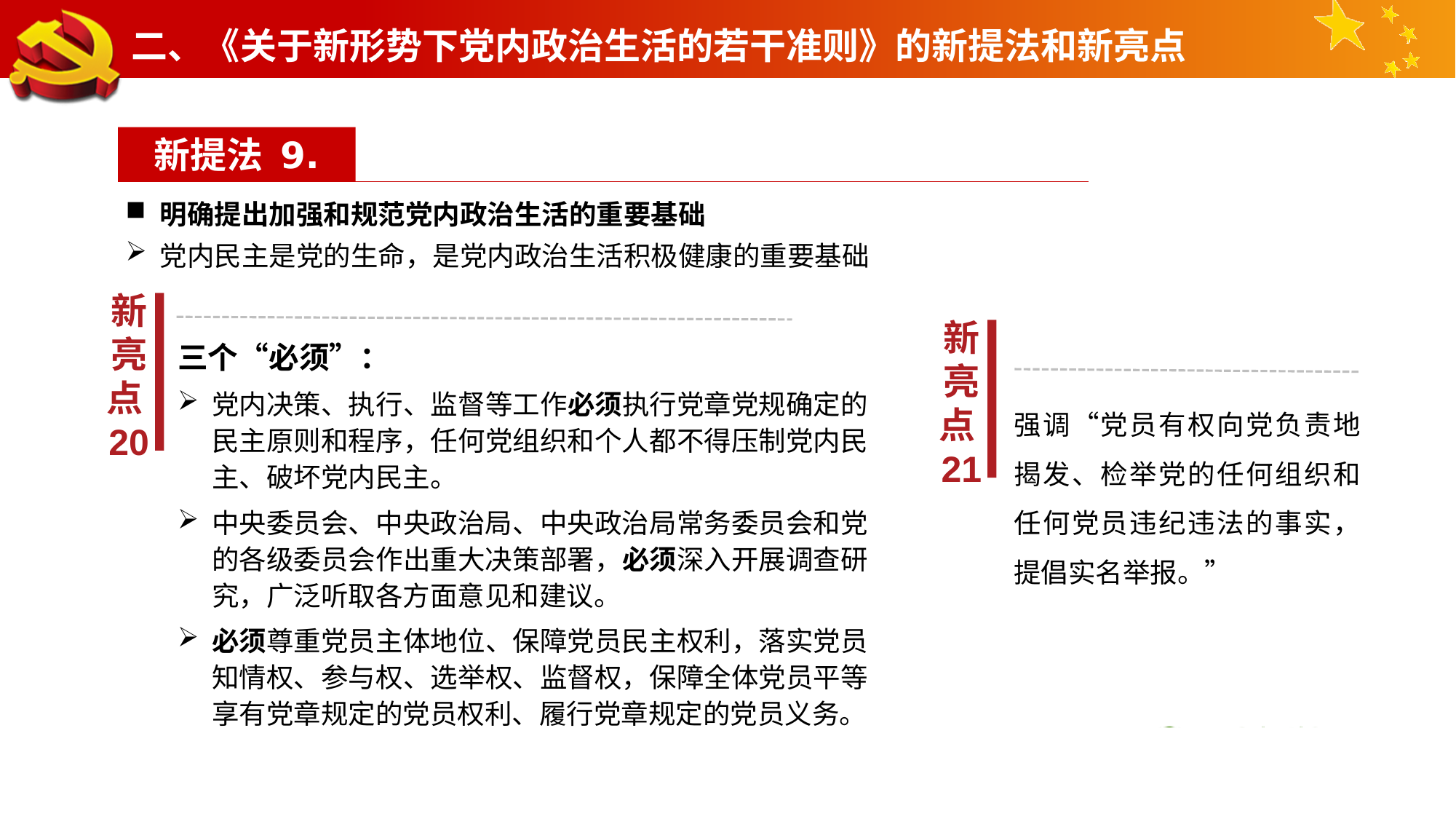

二、《关于新形势下党内政治生活的若干准则》的新提法和新亮点
新提法 9.
明确提出加强和规范党内政治生活的重要基础
党内民主是党的生命，是党内政治生活积极健康的重要基础

三个“必须”：
党内决策、执行、监督等工作必须执行党章党规确定的民主原则和程序，任何党组织和个人都不得压制党内民主、破坏党内民主。
中央委员会、中央政治局、中央政治局常务委员会和党的各级委员会作出重大决策部署，必须深入开展调查研究，广泛听取各方面意见和建议。
必须尊重党员主体地位、保障党员民主权利，落实党员知情权、参与权、选举权、监督权，保障全体党员平等享有党章规定的党员权利、履行党章规定的党员义务。
新亮点20
新亮点21
强调“党员有权向党负责地揭发、检举党的任何组织和任何党员违纪违法的事实，提倡实名举报。”